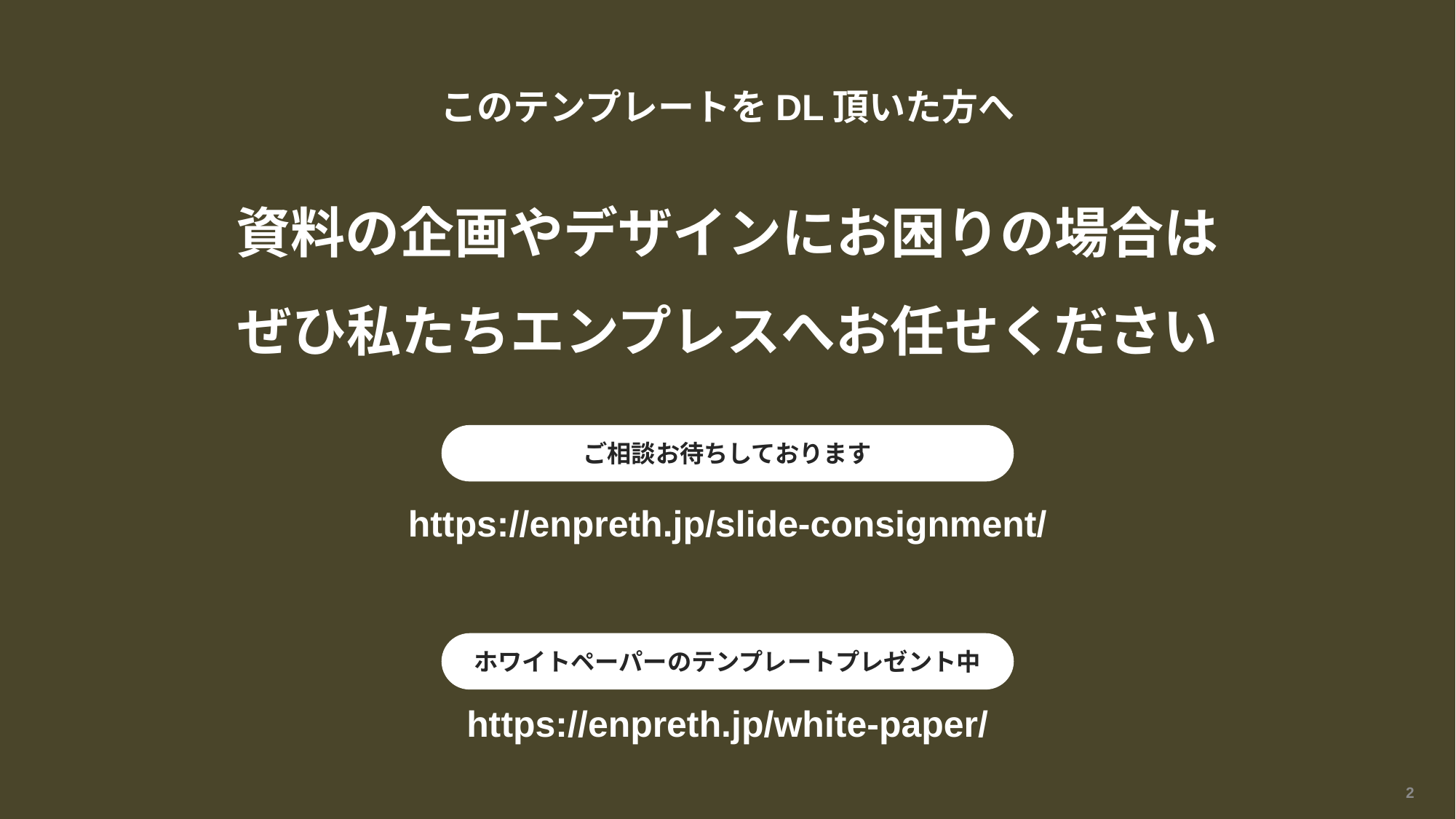

このテンプレートをDL頂いた方へ
資料の企画やデザインにお困りの場合は
ぜひ私たちエンプレスへお任せください
ご相談お待ちしております
https://enpreth.jp/slide-consignment/
ホワイトペーパーのテンプレートプレゼント中
https://enpreth.jp/white-paper/
2